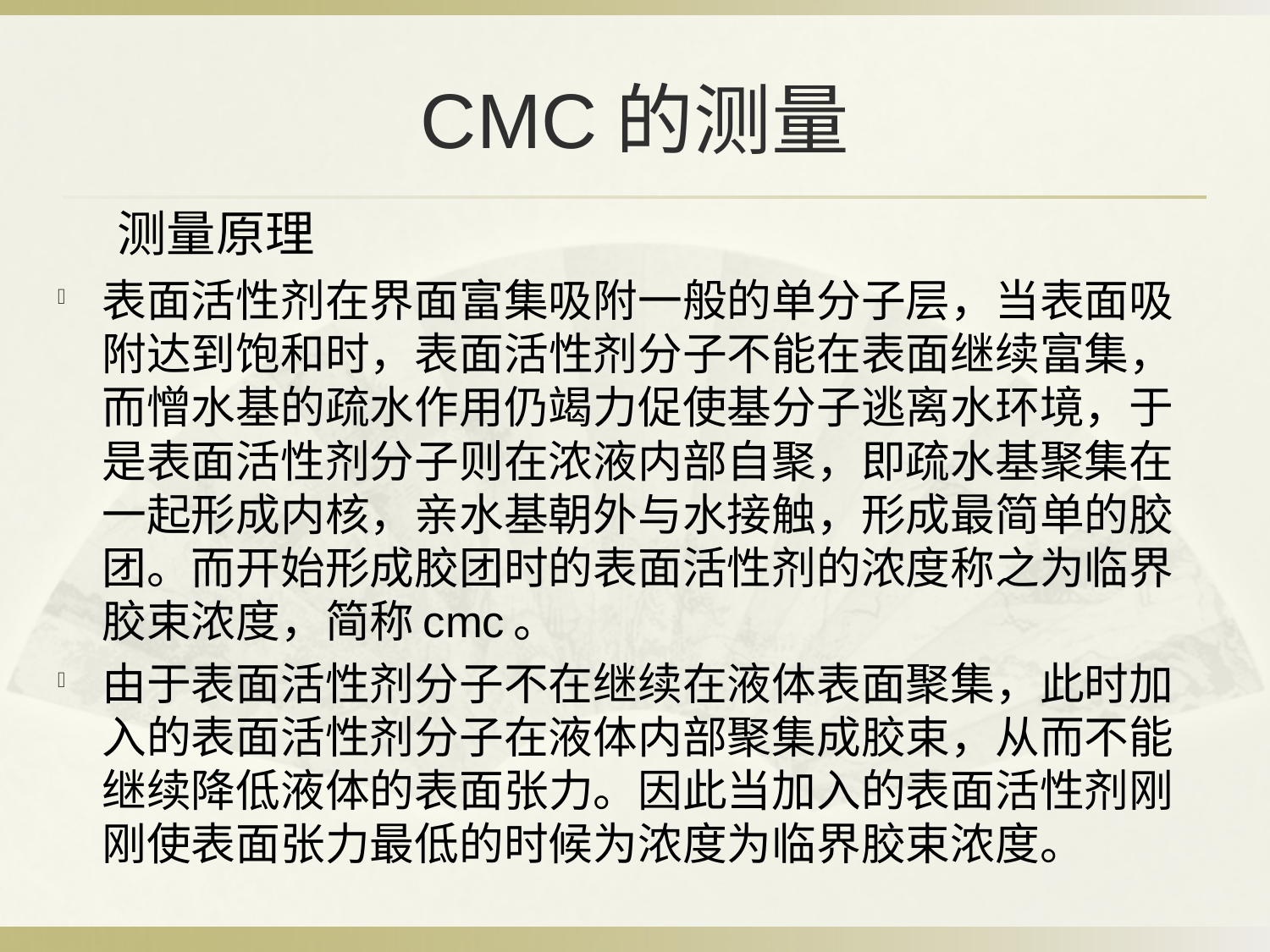

# CMC的测量
测量原理
表面活性剂在界面富集吸附一般的单分子层，当表面吸附达到饱和时，表面活性剂分子不能在表面继续富集，而憎水基的疏水作用仍竭力促使基分子逃离水环境，于是表面活性剂分子则在浓液内部自聚，即疏水基聚集在一起形成内核，亲水基朝外与水接触，形成最简单的胶团。而开始形成胶团时的表面活性剂的浓度称之为临界胶束浓度，简称cmc。
由于表面活性剂分子不在继续在液体表面聚集，此时加入的表面活性剂分子在液体内部聚集成胶束，从而不能继续降低液体的表面张力。因此当加入的表面活性剂刚刚使表面张力最低的时候为浓度为临界胶束浓度。